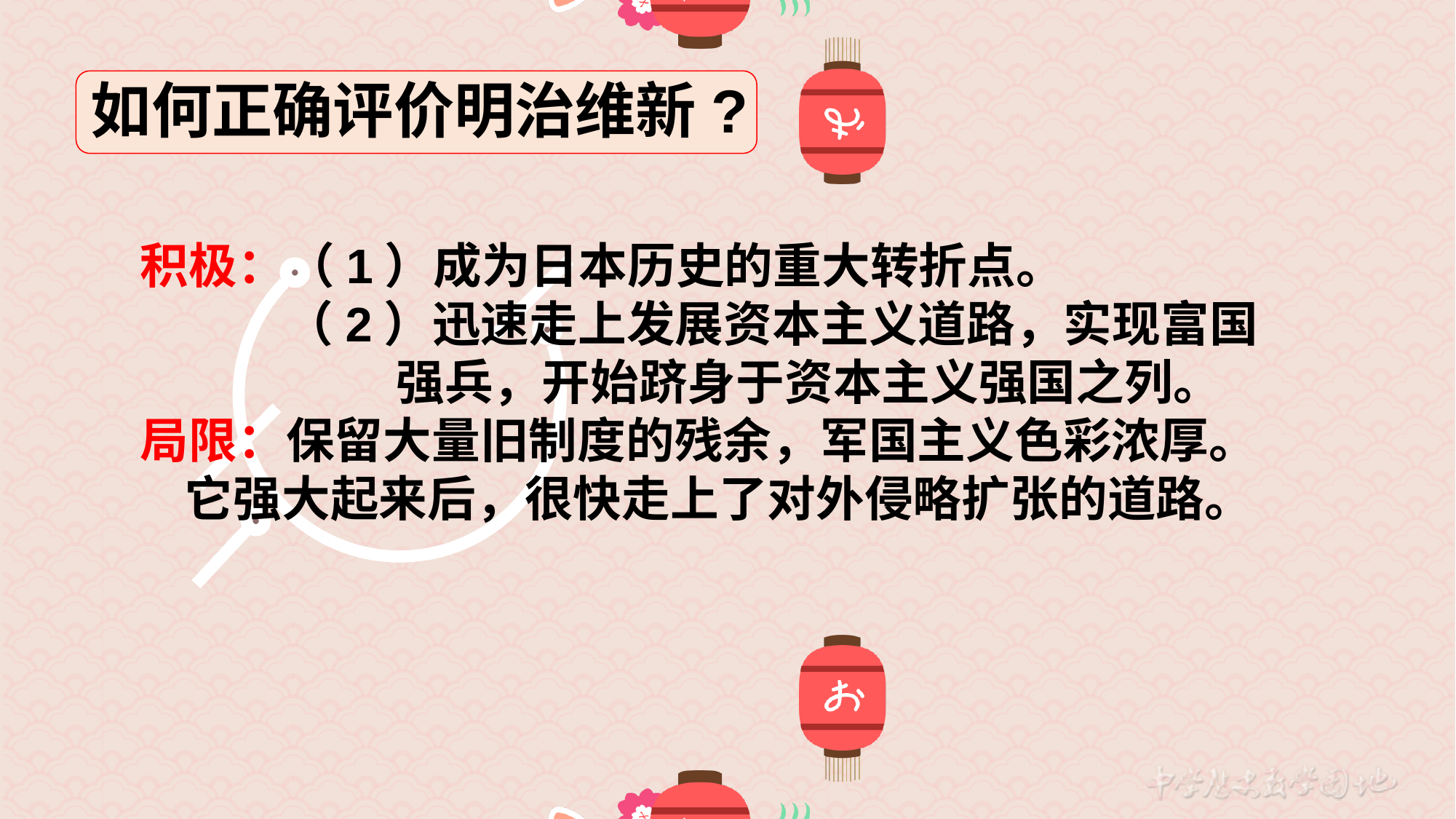

如何正确评价明治维新?
积极：（1）成为日本历史的重大转折点。
            （2）迅速走上发展资本主义道路，实现富国
                      强兵，开始跻身于资本主义强国之列。
局限：保留大量旧制度的残余，军国主义色彩浓厚。       它强大起来后，很快走上了对外侵略扩张的道路。